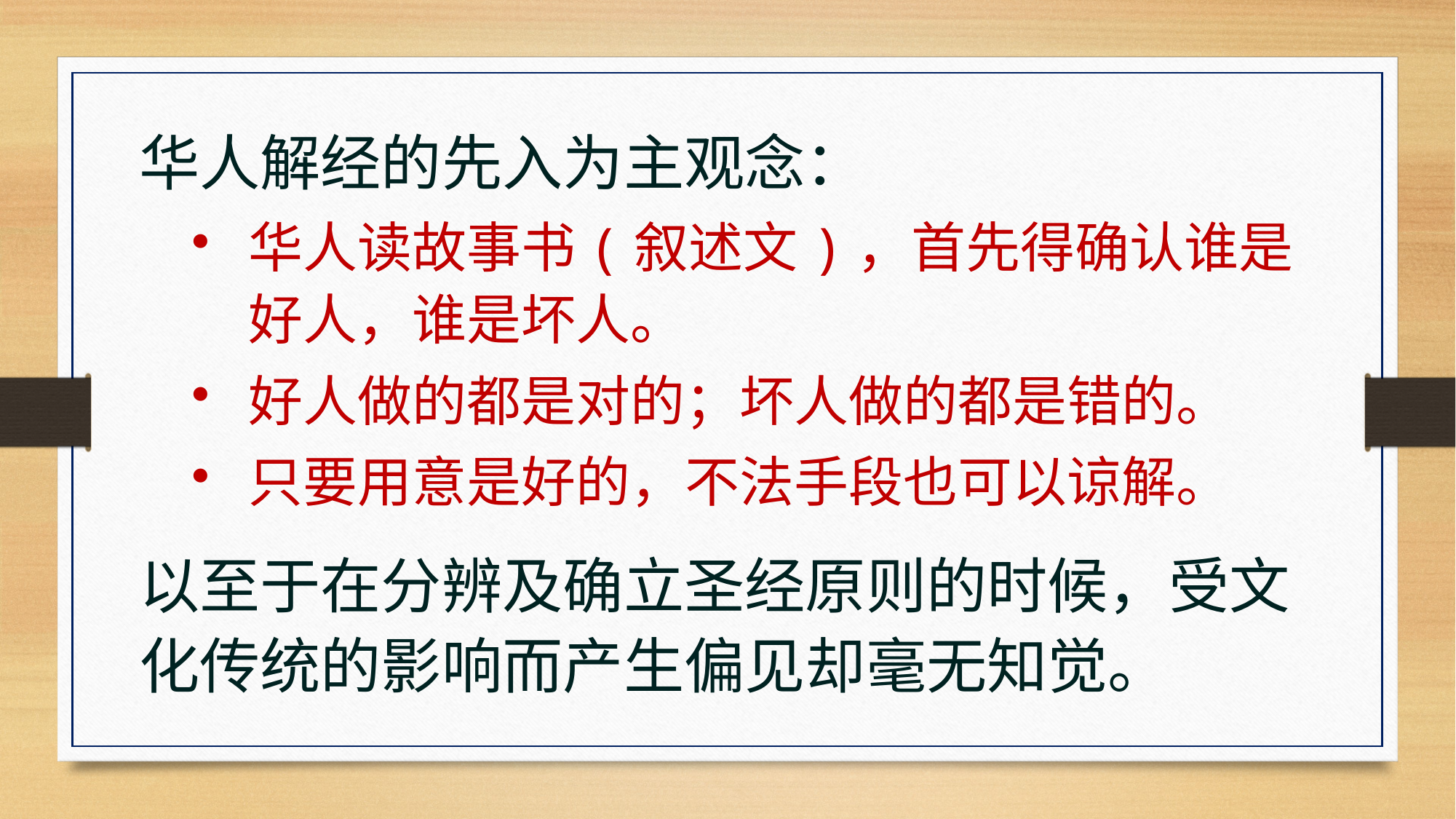

华人解经的先入为主观念：
华人读故事书(叙述文)，首先得确认谁是好人，谁是坏人。
好人做的都是对的；坏人做的都是错的。
只要用意是好的，不法手段也可以谅解。
以至于在分辨及确立圣经原则的时候，受文化传统的影响而产生偏见却毫无知觉。